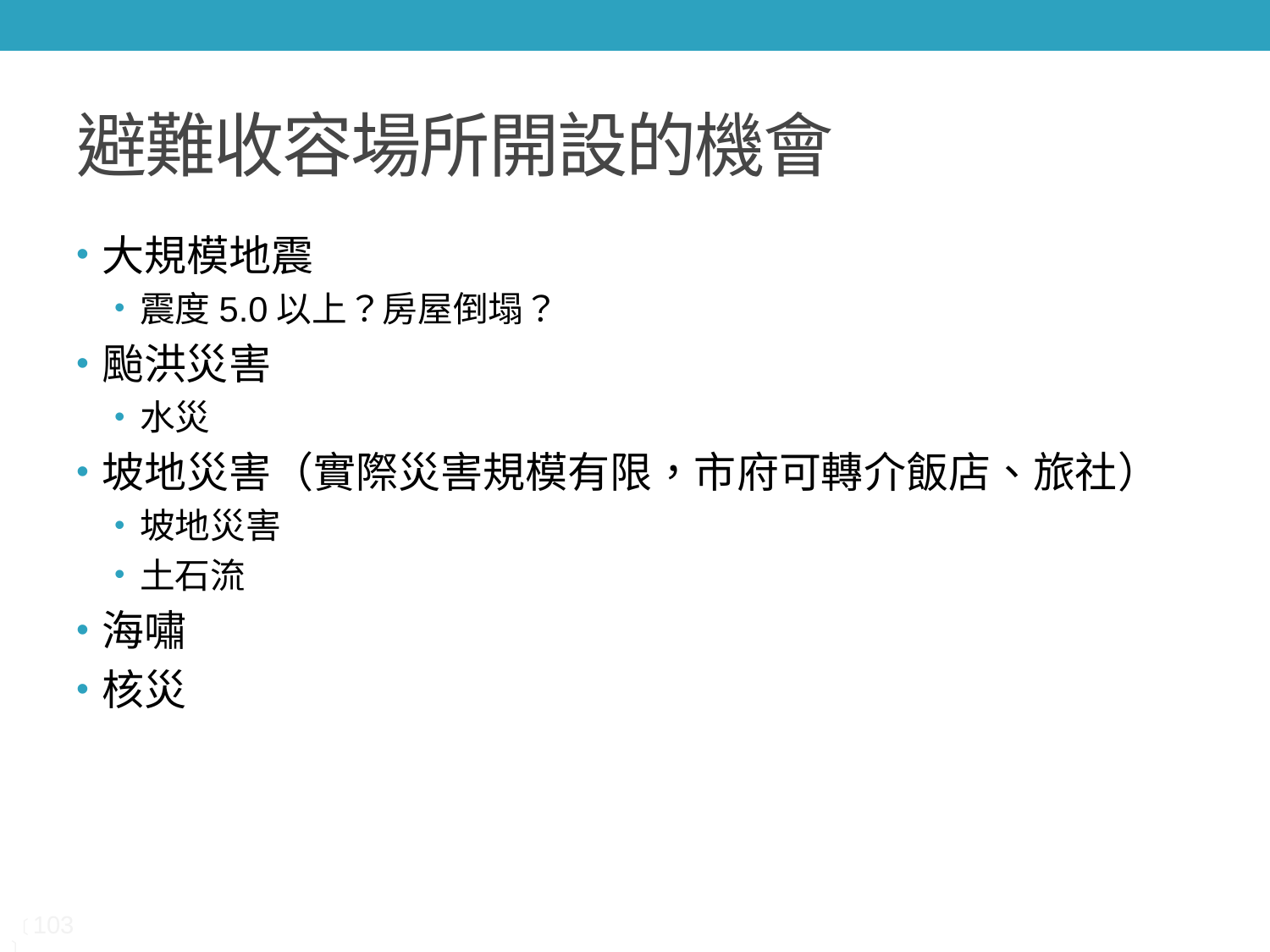

# 避難收容場所開設的機會
大規模地震
震度5.0以上？房屋倒塌？
颱洪災害
水災
坡地災害（實際災害規模有限，市府可轉介飯店、旅社）
坡地災害
土石流
海嘯
核災